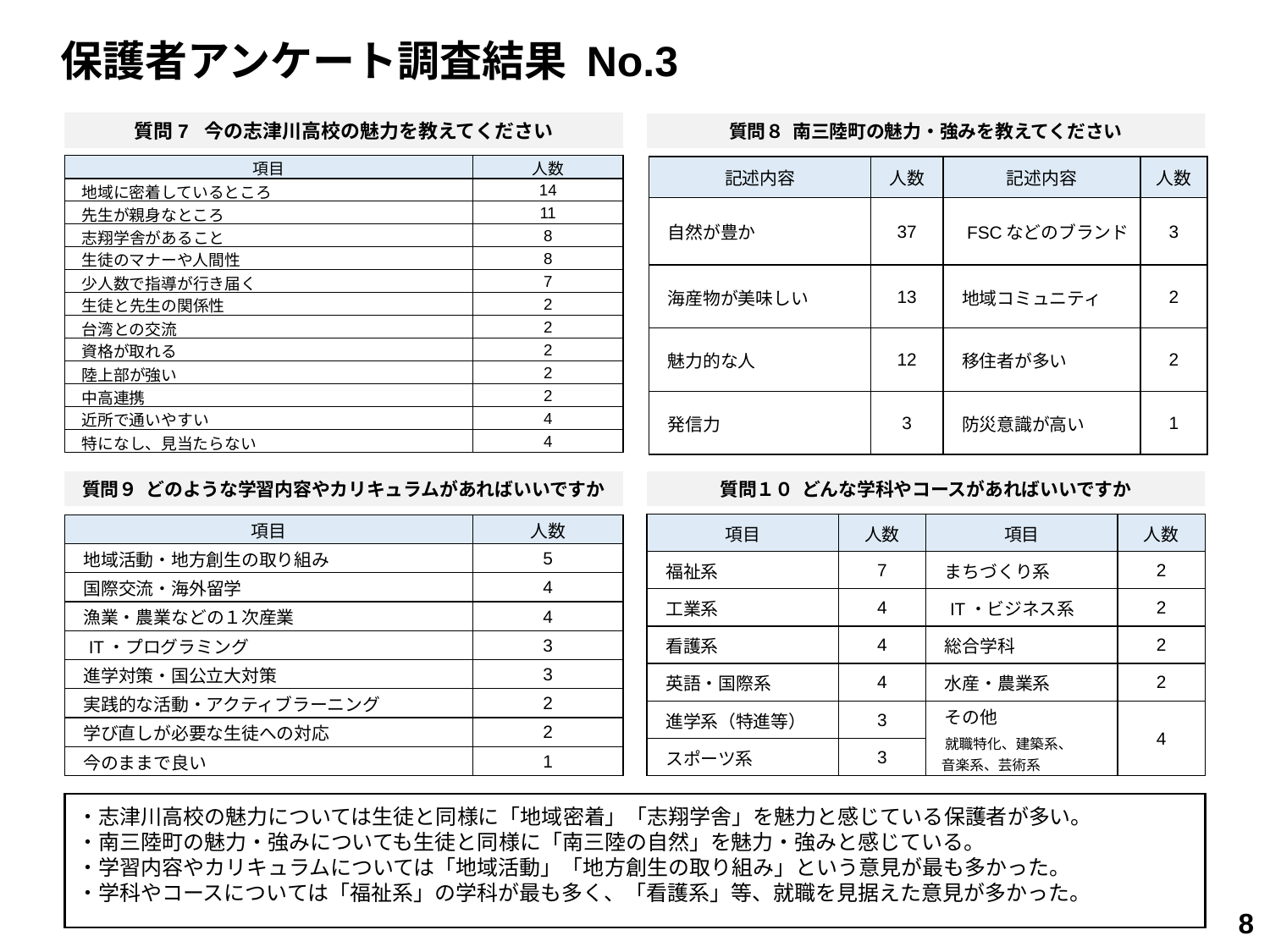

保護者アンケート調査結果 No.3
質問7  今の志津川高校の魅力を教えてください
質問８  南三陸町の魅力・強みを教えてください
| 項目 | 人数 |
| --- | --- |
| 地域に密着しているところ | 14 |
| 先生が親身なところ | 11 |
| 志翔学舎があること | 8 |
| 生徒のマナーや人間性 | 8 |
| 少人数で指導が行き届く | 7 |
| 生徒と先生の関係性 | 2 |
| 台湾との交流 | 2 |
| 資格が取れる | 2 |
| 陸上部が強い | 2 |
| 中高連携 | 2 |
| 近所で通いやすい | 4 |
| 特になし、見当たらない | 4 |
| 記述内容 | 人数 | 記述内容 | 人数 |
| --- | --- | --- | --- |
| 自然が豊か | 37 | FSCなどのブランド | 3 |
| 海産物が美味しい | 13 | 地域コミュニティ | 2 |
| 魅力的な人 | 12 | 移住者が多い | 2 |
| 発信力 | 3 | 防災意識が高い | 1 |
質問９  どのような学習内容やカリキュラムがあればいいですか
質問１０  どんな学科やコースがあればいいですか
| 項目 | 人数 | 項目 | 人数 |
| --- | --- | --- | --- |
| 福祉系 | 7 | まちづくり系 | 2 |
| 工業系 | 4 | IT・ビジネス系 | 2 |
| 看護系 | 4 | 総合学科 | 2 |
| 英語・国際系 | 4 | 水産・農業系 | 2 |
| 進学系（特進等） | 3 | その他 　就職特化、建築系、 　音楽系、芸術系 | 4 |
| スポーツ系 | 3 |  |  |
| 項目 | 人数 |
| --- | --- |
| 地域活動・地方創生の取り組み | 5 |
| 国際交流・海外留学 | 4 |
| 漁業・農業などの１次産業 | 4 |
| IT・プログラミング | 3 |
| 進学対策・国公立大対策 | 3 |
| 実践的な活動・アクティブラーニング | 2 |
| 学び直しが必要な生徒への対応 | 2 |
| 今のままで良い | 1 |

・志津川高校の魅力については生徒と同様に「地域密着」「志翔学舎」を魅力と感じている保護者が多い。
・南三陸町の魅力・強みについても生徒と同様に「南三陸の自然」を魅力・強みと感じている。
・学習内容やカリキュラムについては「地域活動」「地方創生の取り組み」という意見が最も多かった。
・学科やコースについては「福祉系」の学科が最も多く、「看護系」等、就職を見据えた意見が多かった。
8